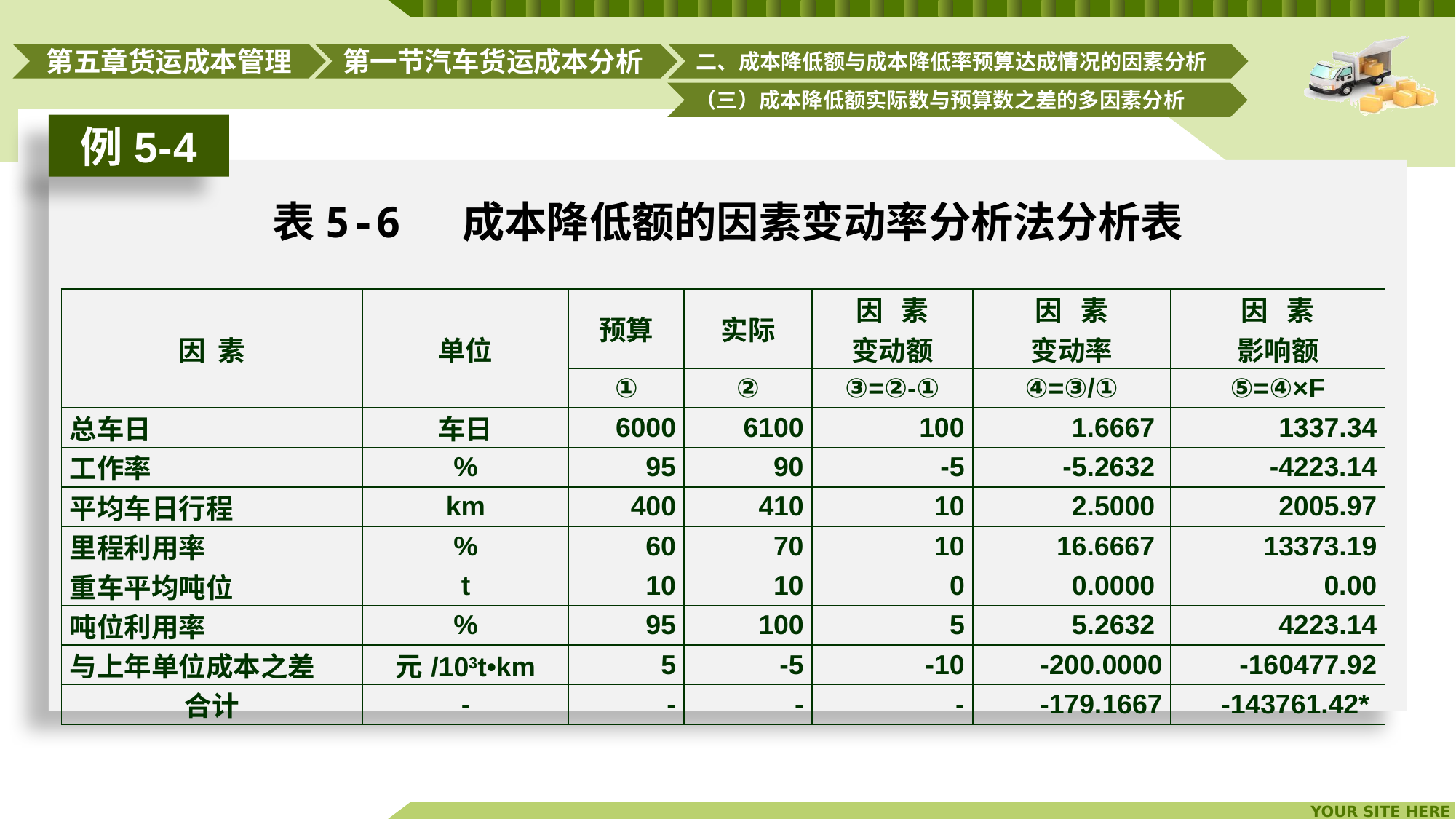

第一节汽车货运成本分析
二、成本降低额与成本降低率预算达成情况的因素分析
第五章货运成本管理
（三）成本降低额实际数与预算数之差的多因素分析
例5-4
表5-6  成本降低额的因素变动率分析法分析表
| 因 素 | 单位 | 预算 | 实际 | 因 素 变动额 | 因 素 变动率 | 因 素 影响额 |
| --- | --- | --- | --- | --- | --- | --- |
|  |  | ① | ② | ③=②-① | ④=③/① | ⑤=④×F |
| 总车日 | 车日 | 6000 | 6100 | 100 | 1.6667 | 1337.34 |
| 工作率 | % | 95 | 90 | -5 | -5.2632 | -4223.14 |
| 平均车日行程 | km | 400 | 410 | 10 | 2.5000 | 2005.97 |
| 里程利用率 | % | 60 | 70 | 10 | 16.6667 | 13373.19 |
| 重车平均吨位 | t | 10 | 10 | 0 | 0.0000 | 0.00 |
| 吨位利用率 | % | 95 | 100 | 5 | 5.2632 | 4223.14 |
| 与上年单位成本之差 | 元/103t•km | 5 | -5 | -10 | -200.0000 | -160477.92 |
| 合计 | - | - | - | - | -179.1667 | -143761.42\* |